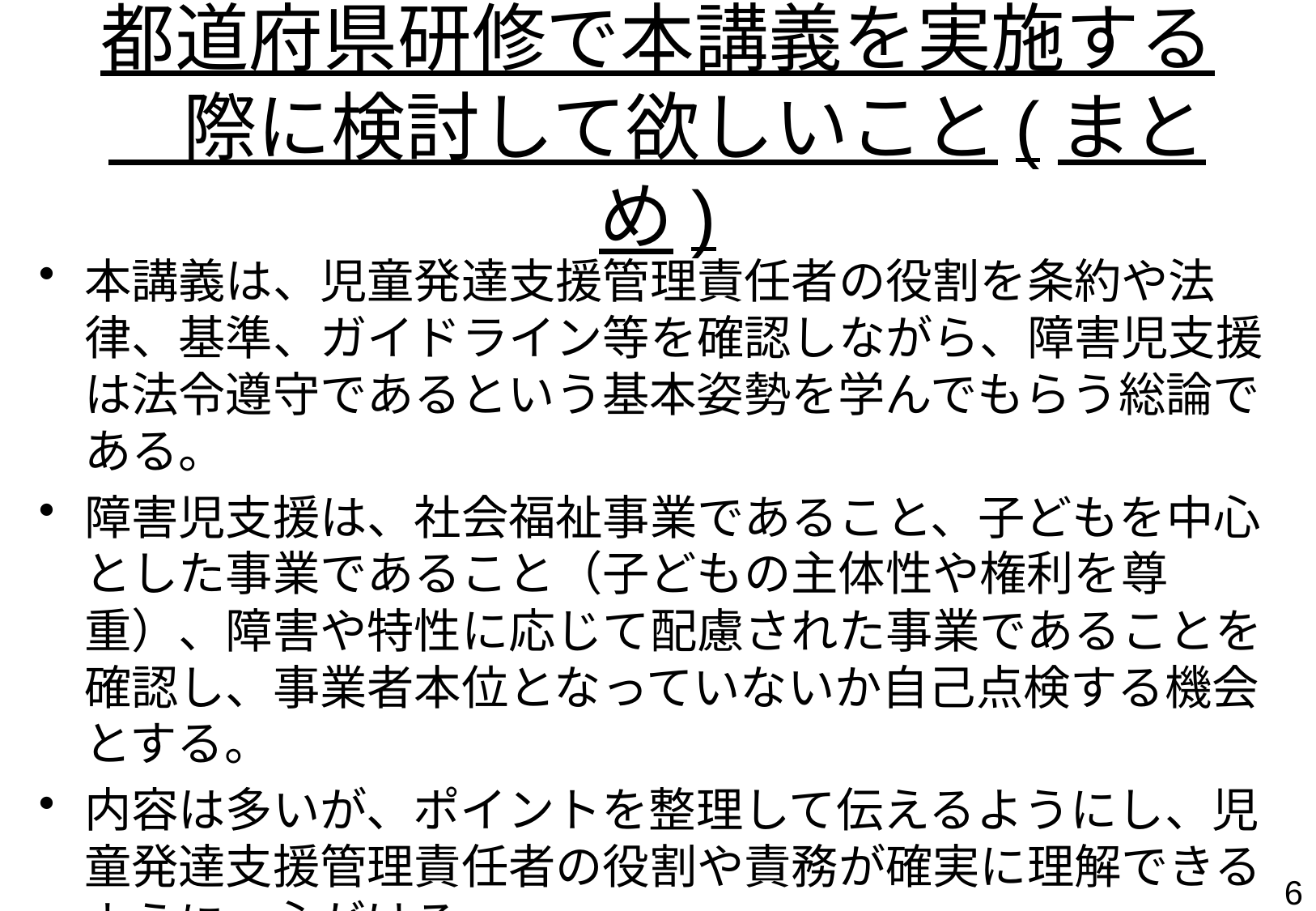

# 都道府県研修で本講義を実施する　際に検討して欲しいこと(まとめ)
本講義は、児童発達支援管理責任者の役割を条約や法律、基準、ガイドライン等を確認しながら、障害児支援は法令遵守であるという基本姿勢を学んでもらう総論である。
障害児支援は、社会福祉事業であること、子どもを中心とした事業であること（子どもの主体性や権利を尊重）、障害や特性に応じて配慮された事業であることを確認し、事業者本位となっていないか自己点検する機会とする。
内容は多いが、ポイントを整理して伝えるようにし、児童発達支援管理責任者の役割や責務が確実に理解できるように、心がける。

6